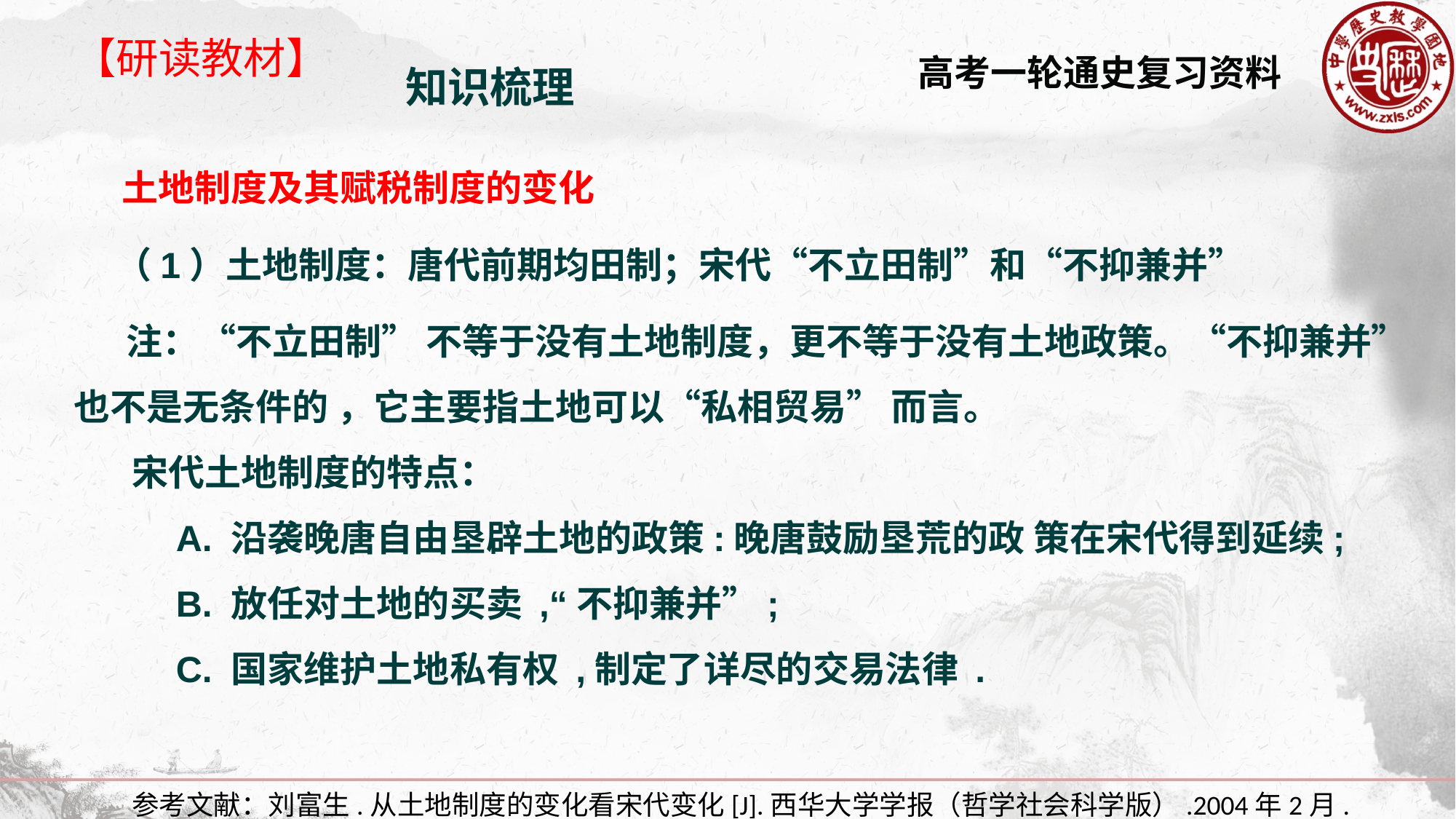

【研读教材】
知识梳理
 土地制度及其赋税制度的变化
（1）土地制度：唐代前期均田制；宋代“不立田制”和“不抑兼并”
      注：“不立田制” 不等于没有土地制度，更不等于没有土地政策。“不抑兼并” 也不是无条件的 ，它主要指土地可以“私相贸易” 而言。
      宋代土地制度的特点：
          A. 沿袭晚唐自由垦辟土地的政策:晚唐鼓励垦荒的政 策在宋代得到延续;
          B. 放任对土地的买卖 ,“不抑兼并”;
          C. 国家维护土地私有权 ,制定了详尽的交易法律 .
参考文献：刘富生.从土地制度的变化看宋代变化[J].西华大学学报（哲学社会科学版）.2004年2月.